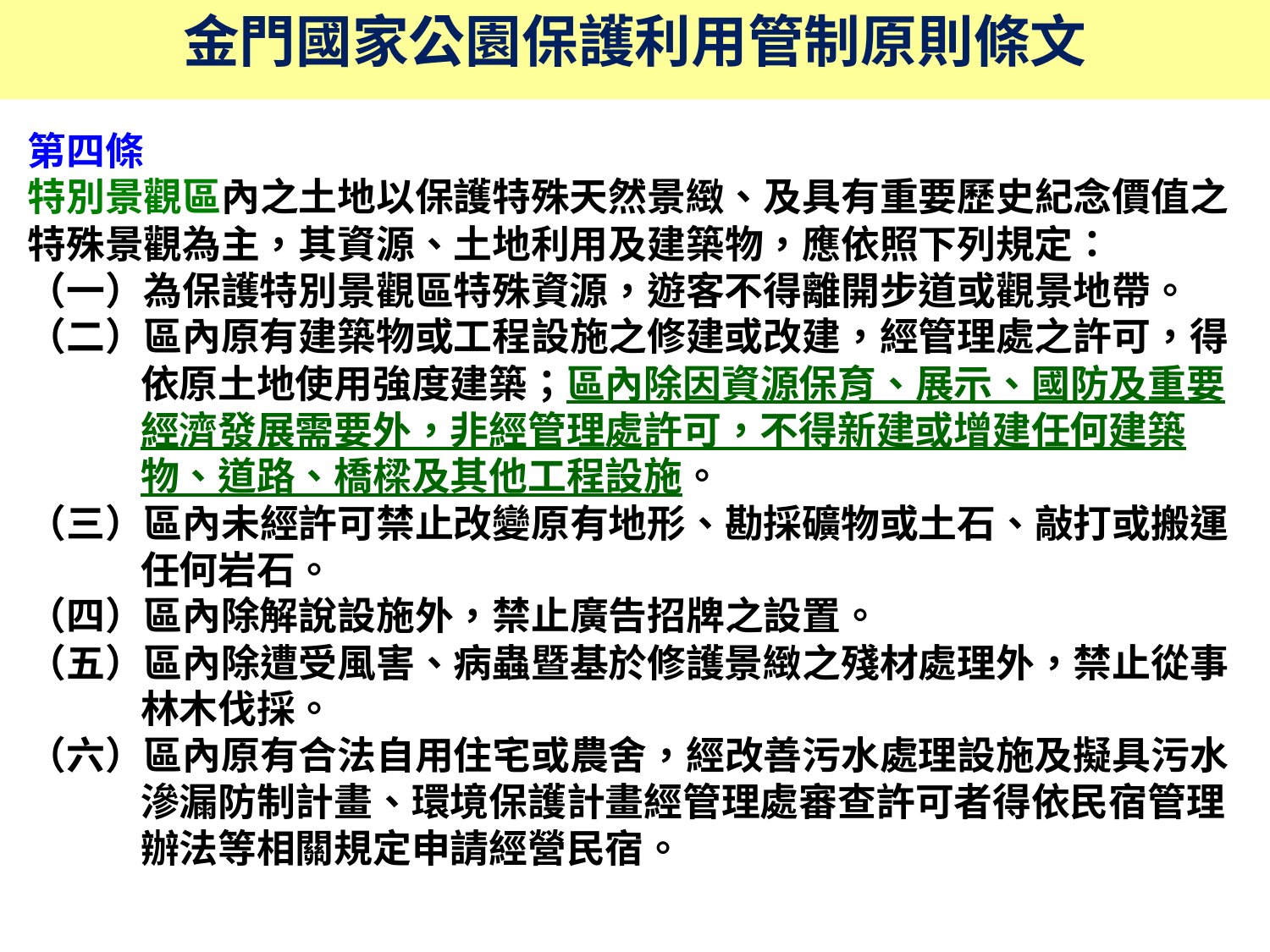

金門國家公園保護利用管制原則條文
第四條
特別景觀區內之土地以保護特殊天然景緻、及具有重要歷史紀念價值之特殊景觀為主，其資源、土地利用及建築物，應依照下列規定：
（一）為保護特別景觀區特殊資源，遊客不得離開步道或觀景地帶。
（二）區內原有建築物或工程設施之修建或改建，經管理處之許可，得依原土地使用強度建築；區內除因資源保育、展示、國防及重要經濟發展需要外，非經管理處許可，不得新建或增建任何建築物、道路、橋樑及其他工程設施。
（三）區內未經許可禁止改變原有地形、勘採礦物或土石、敲打或搬運任何岩石。
（四）區內除解說設施外，禁止廣告招牌之設置。
（五）區內除遭受風害、病蟲暨基於修護景緻之殘材處理外，禁止從事林木伐採。
（六）區內原有合法自用住宅或農舍，經改善污水處理設施及擬具污水滲漏防制計畫、環境保護計畫經管理處審查許可者得依民宿管理辦法等相關規定申請經營民宿。